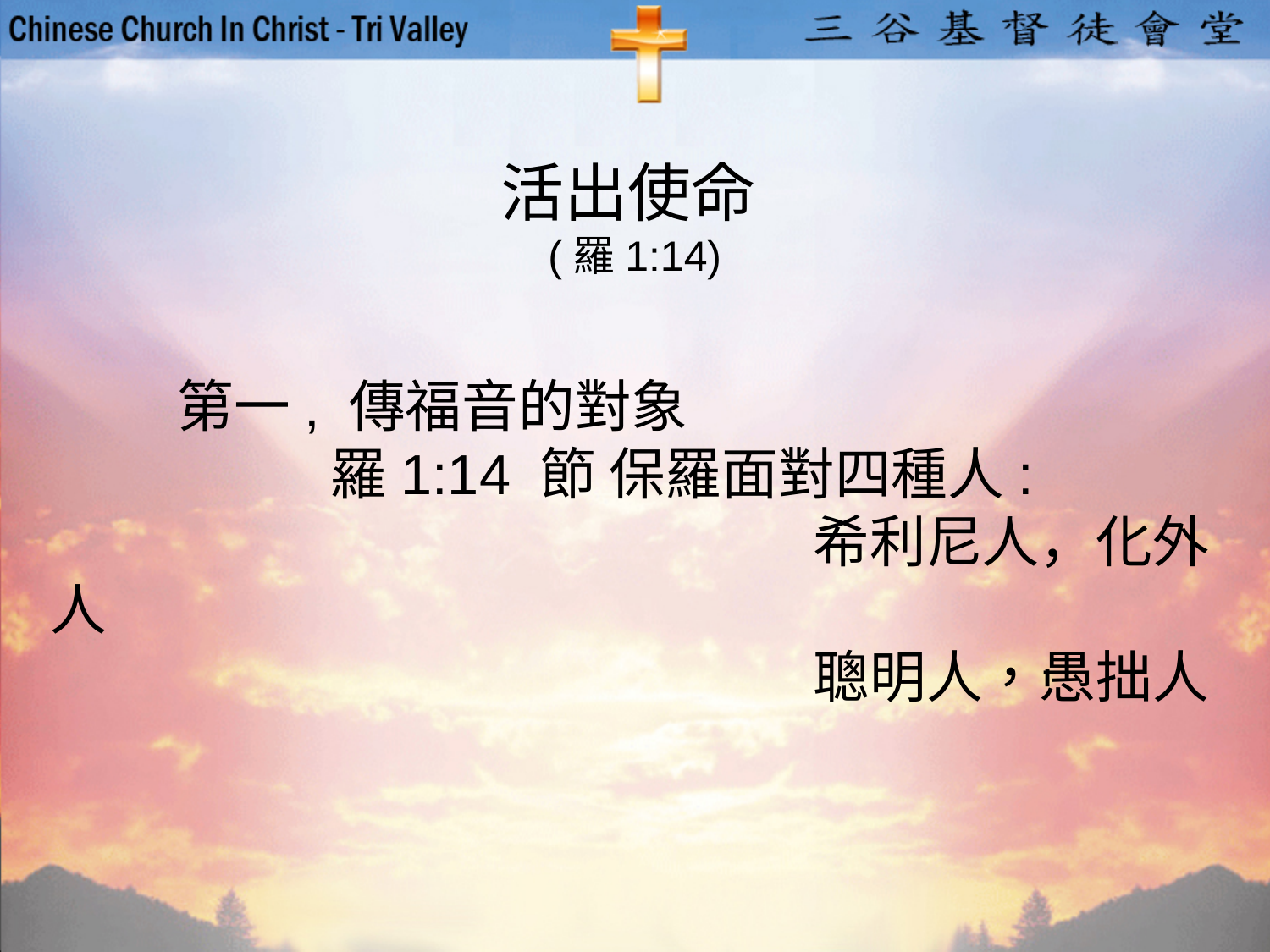

活出使命
(羅1:14)

	第一, 傳福音的對象
 		 羅1:14 節 保羅面對四種人:
					         希利尼人，化外人
					         聰明人，愚拙人